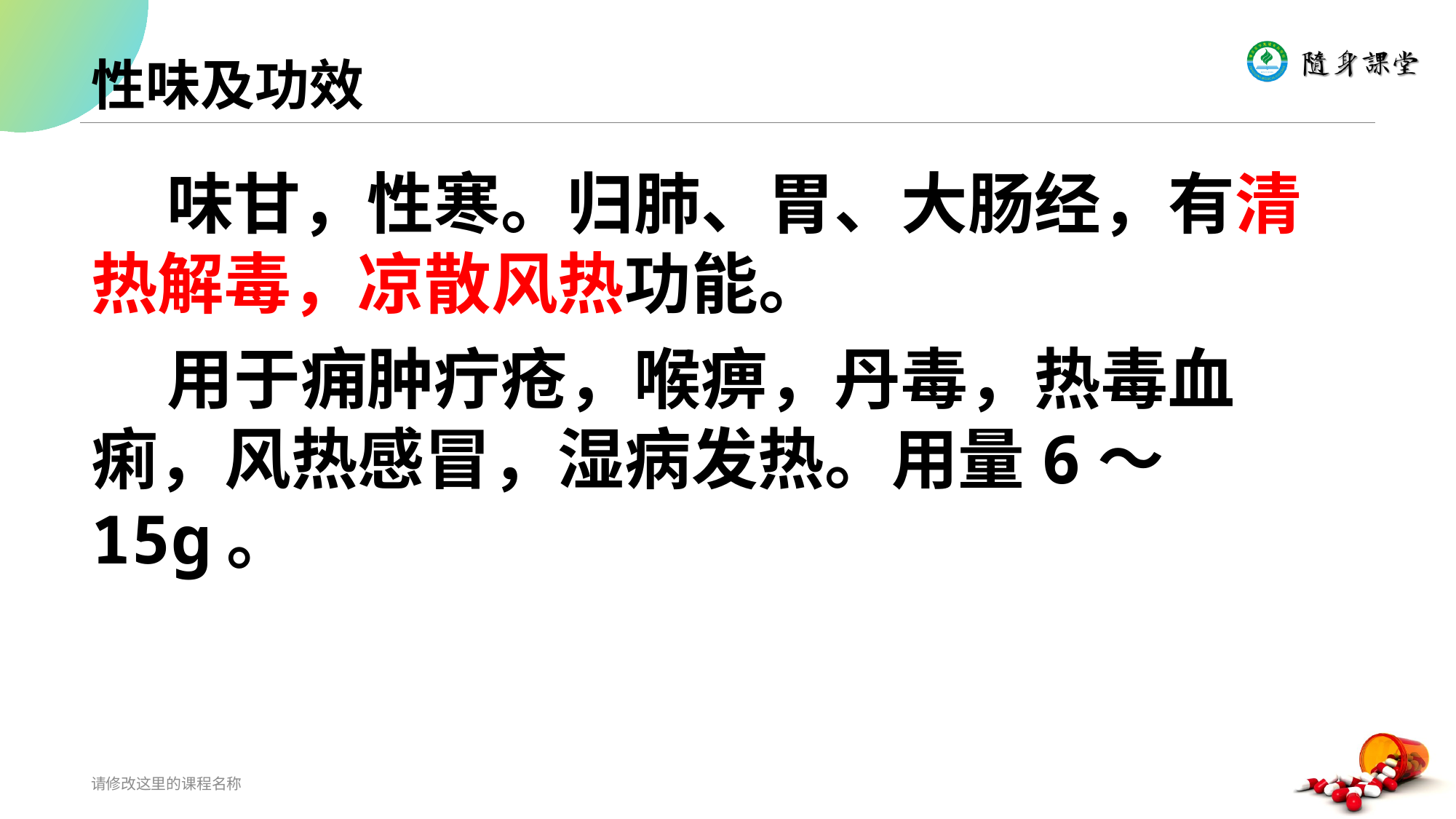

# 性味及功效
    味甘，性寒。归肺、胃、大肠经，有清热解毒，凉散风热功能。
    用于痈肿疔疮，喉痹，丹毒，热毒血痢，风热感冒，湿病发热。用量6～15g。

请修改这里的课程名称
15